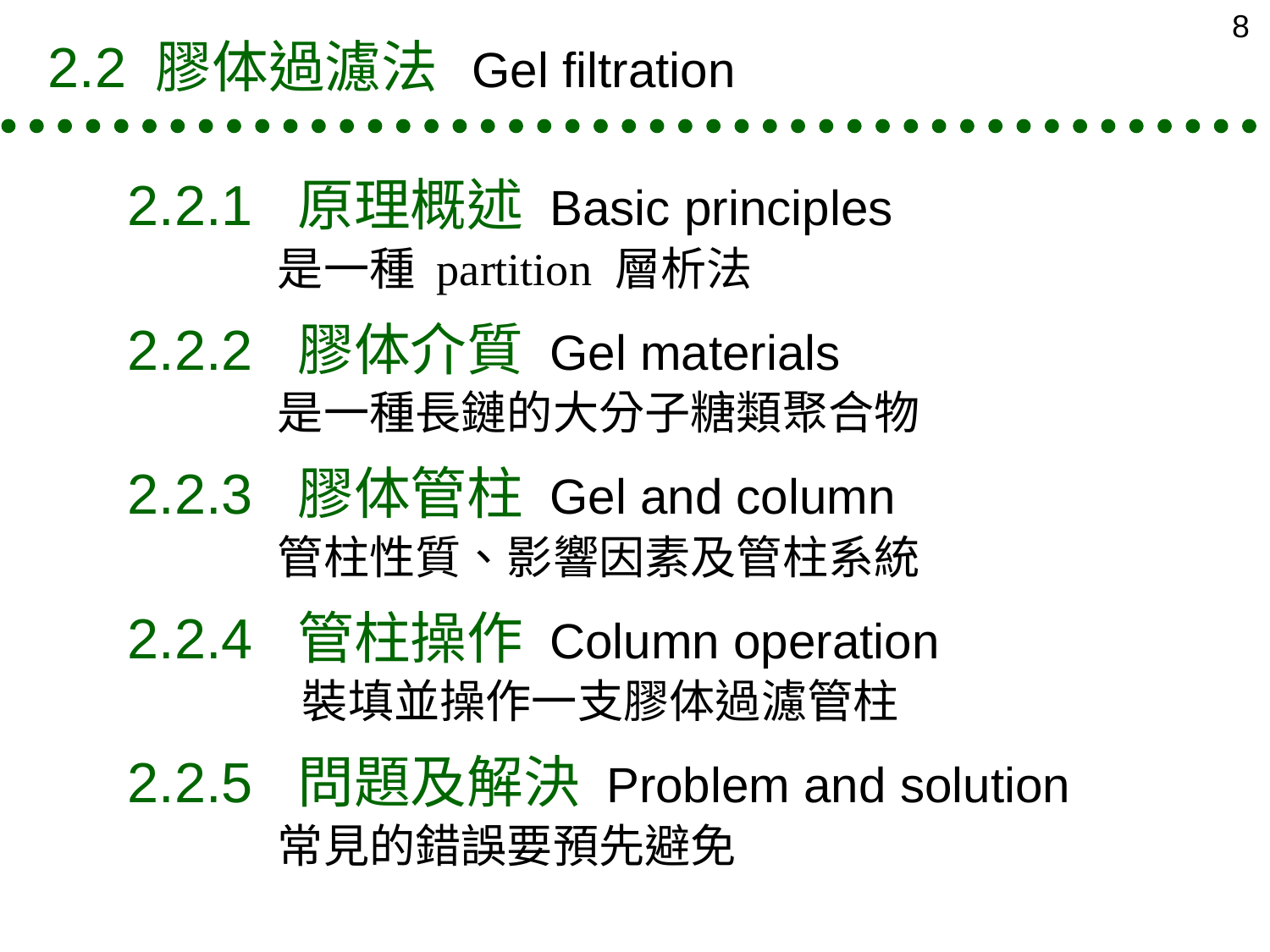

8
 2.2 膠体過濾法  Gel filtration

2.2.1  原理概述 Basic principles
	是一種 partition 層析法
2.2.2  膠体介質 Gel materials
	是一種長鏈的大分子糖類聚合物
2.2.3  膠体管柱 Gel and column
	管柱性質、影響因素及管柱系統
2.2.4  管柱操作 Column operation
		裝填並操作一支膠体過濾管柱
2.2.5  問題及解決 Problem and solution
	常見的錯誤要預先避免